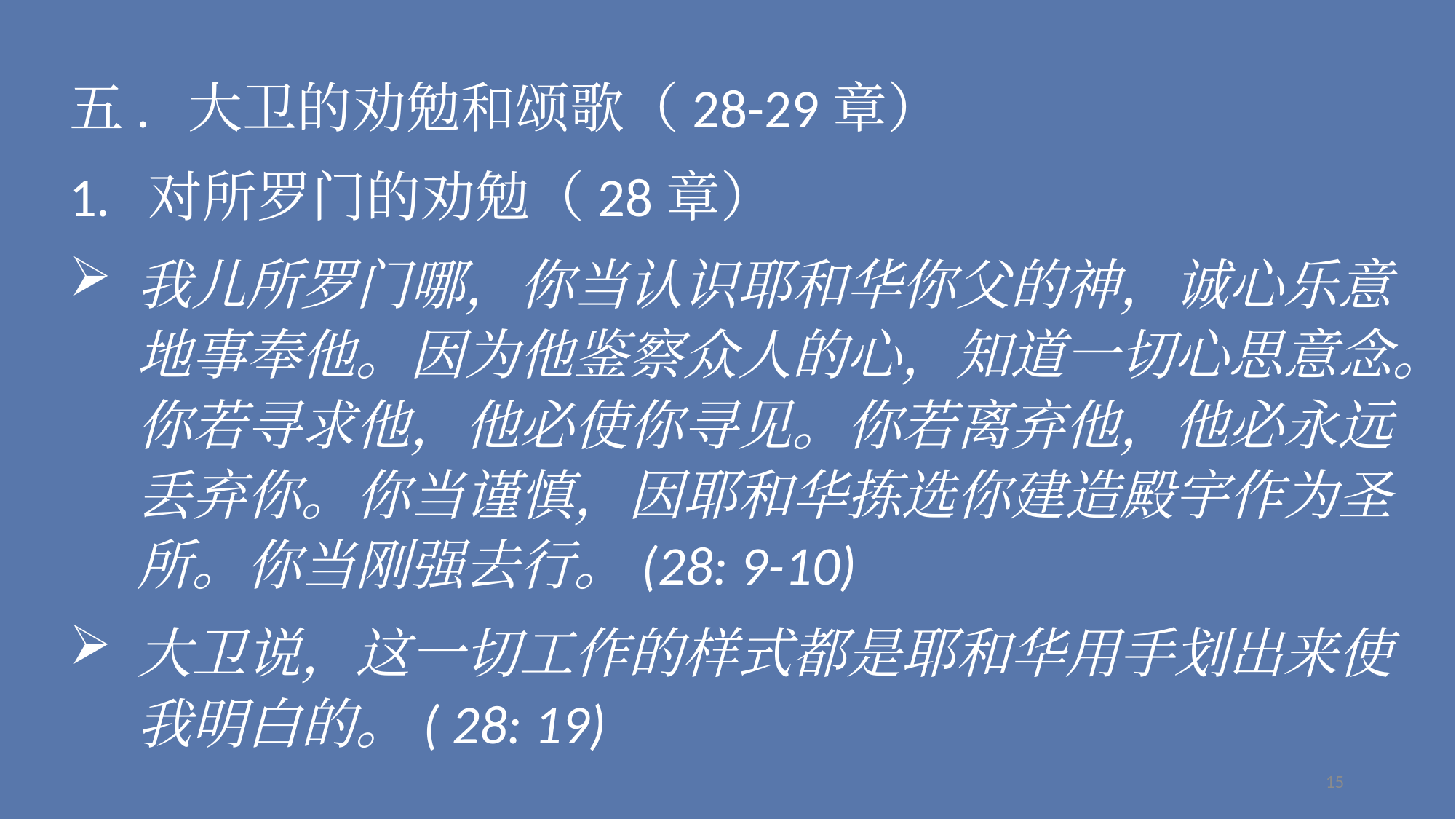

五.  大卫的劝勉和颂歌（28-29章）
1.  对所罗门的劝勉（28章）
我儿所罗门哪，你当认识耶和华你父的神，诚心乐意地事奉他。因为他鉴察众人的心，知道一切心思意念。你若寻求他，他必使你寻见。你若离弃他，他必永远丢弃你。你当谨慎，因耶和华拣选你建造殿宇作为圣所。你当刚强去行。(28: 9-10)
大卫说，这一切工作的样式都是耶和华用手划出来使我明白的。( 28: 19)

15